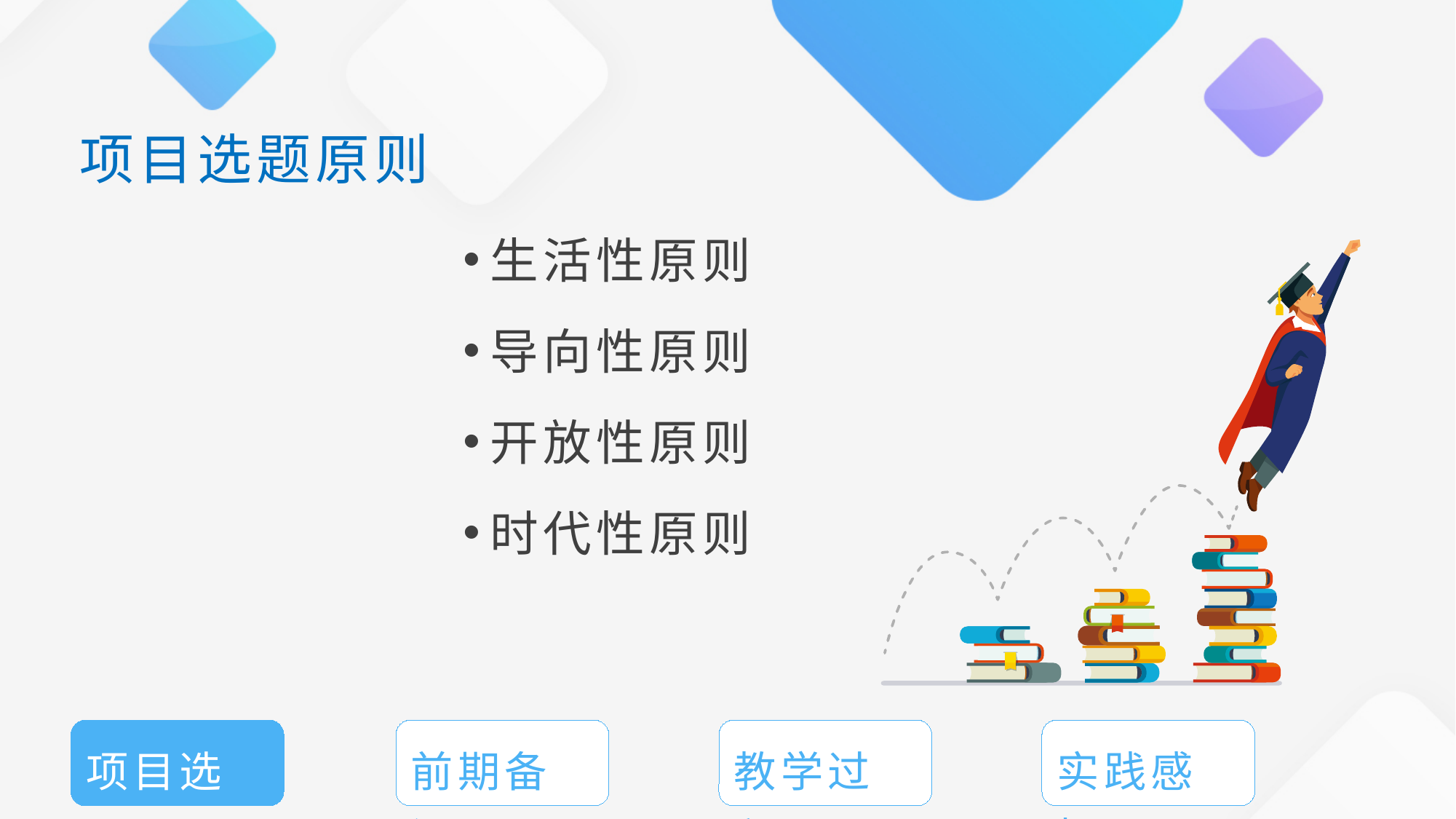

# 项目选题原则
生活性原则
导向性原则
开放性原则
时代性原则

项目选题
前期备课
教学过程
实践感悟